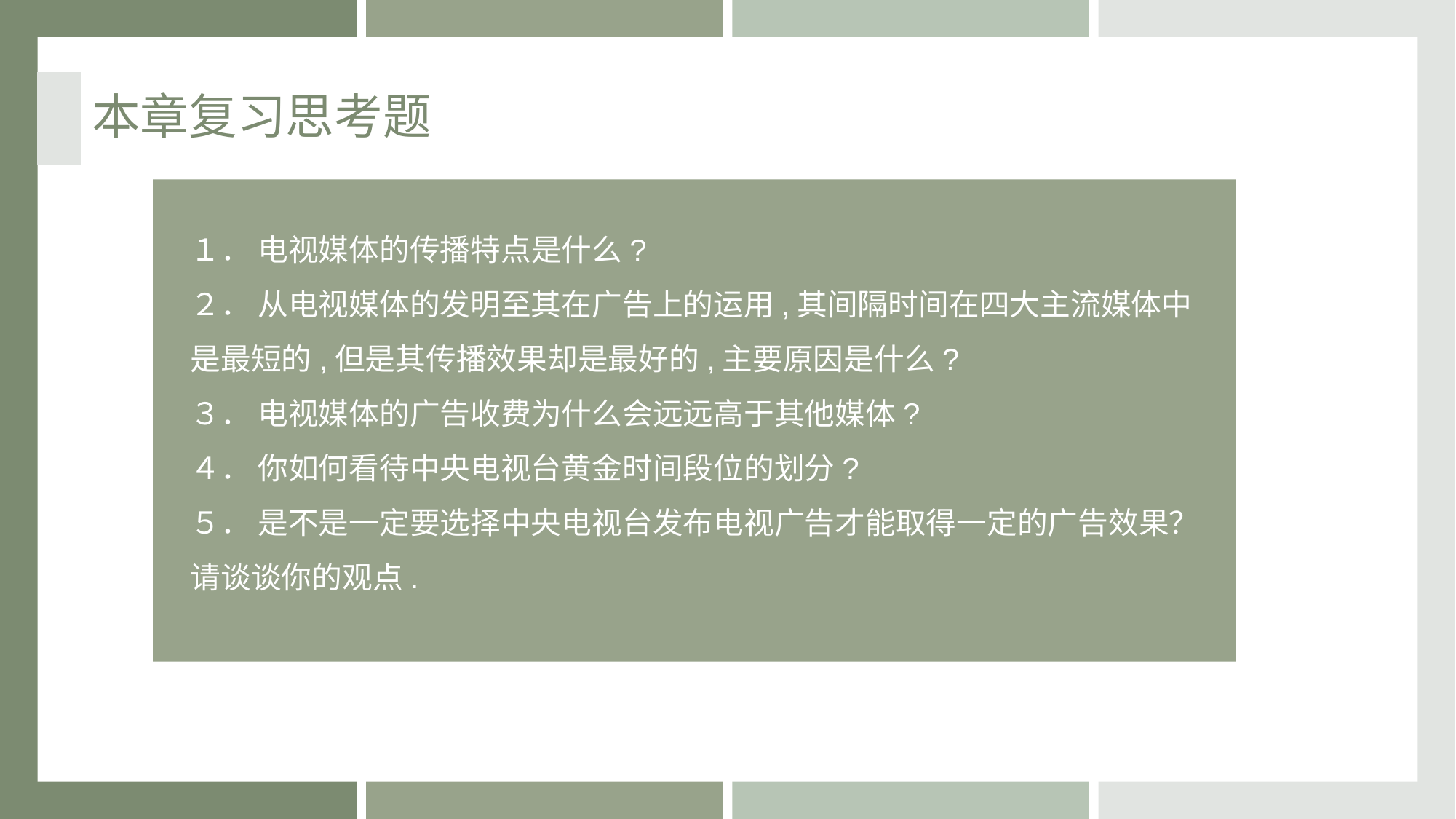

本章复习思考题

１． 电视媒体的传播特点是什么?
２． 从电视媒体的发明至其在广告上的运用,其间隔时间在四大主流媒体中是最短的,但是其传播效果却是最好的,主要原因是什么?
３． 电视媒体的广告收费为什么会远远高于其他媒体?
４． 你如何看待中央电视台黄金时间段位的划分?
５． 是不是一定要选择中央电视台发布电视广告才能取得一定的广告效果？请谈谈你的观点.